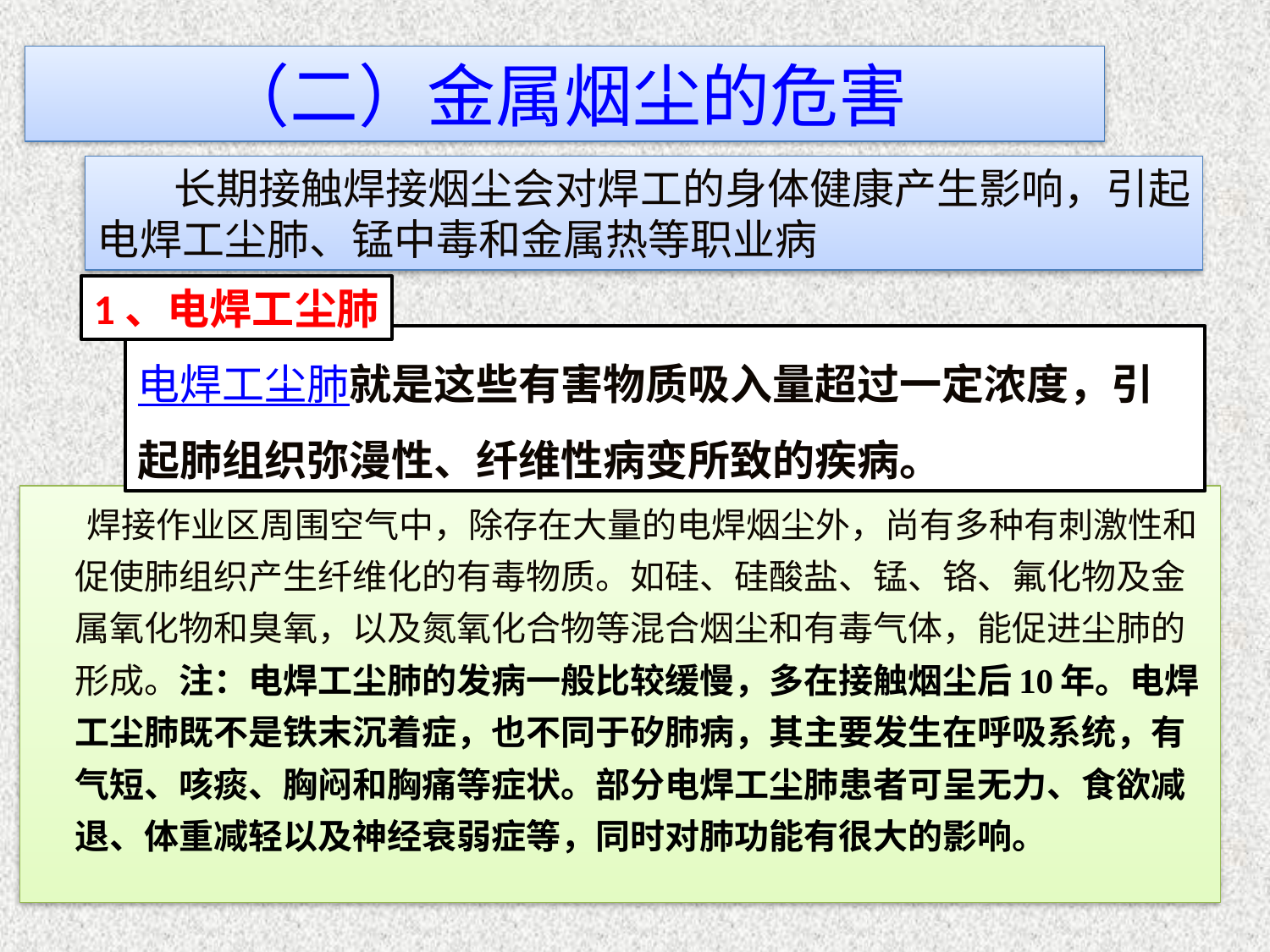

# （二）金属烟尘的危害
       长期接触焊接烟尘会对焊工的身体健康产生影响，引起电焊工尘肺、锰中毒和金属热等职业病
1、电焊工尘肺
电焊工尘肺就是这些有害物质吸入量超过一定浓度，引起肺组织弥漫性、纤维性病变所致的疾病。
      焊接作业区周围空气中，除存在大量的电焊烟尘外，尚有多种有刺激性和促使肺组织产生纤维化的有毒物质。如硅、硅酸盐、锰、铬、氟化物及金属氧化物和臭氧，以及氮氧化合物等混合烟尘和有毒气体，能促进尘肺的形成。注：电焊工尘肺的发病一般比较缓慢，多在接触烟尘后10年。电焊工尘肺既不是铁末沉着症，也不同于矽肺病，其主要发生在呼吸系统，有气短、咳痰、胸闷和胸痛等症状。部分电焊工尘肺患者可呈无力、食欲减退、体重减轻以及神经衰弱症等，同时对肺功能有很大的影响。